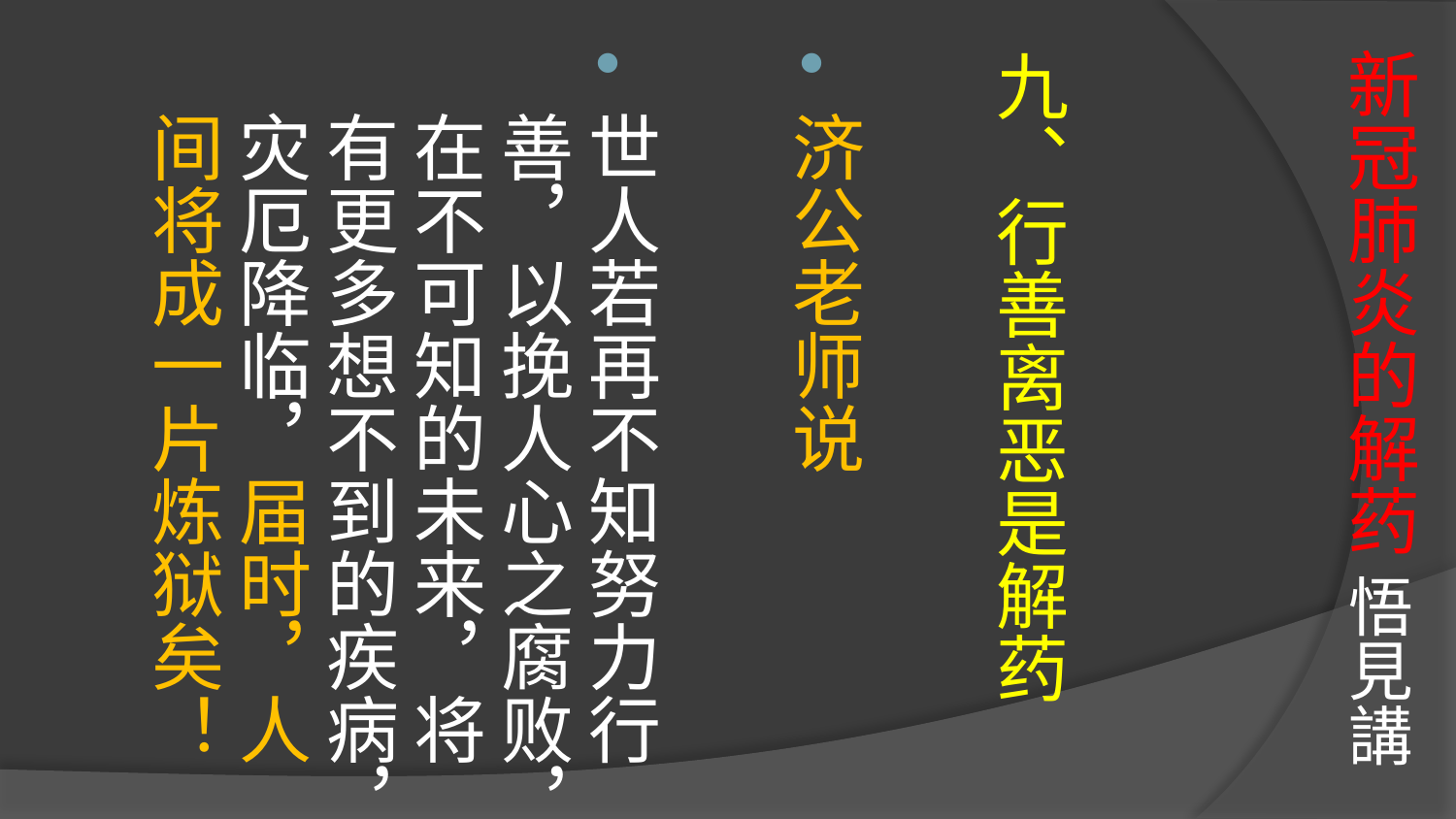

# 新冠肺炎的解药 悟見講
九、行善离恶是解药

济公老师说

世人若再不知努力行善，以挽人心之腐败，在不可知的未来，将有更多想不到的疾病，灾厄降临，届时，人间将成一片炼狱矣！